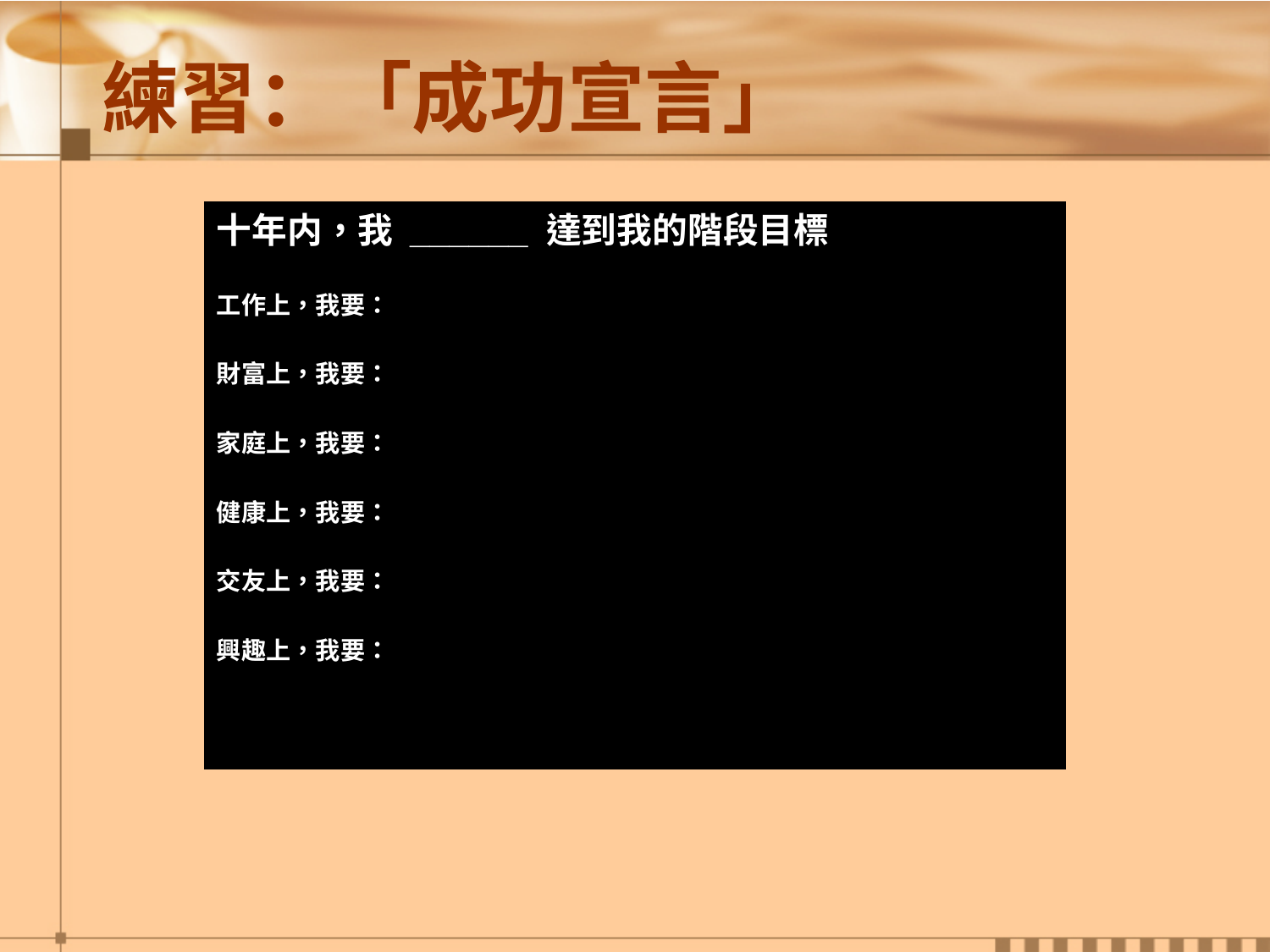

# 練習：「成功宣言」
十年内，我 ______ 達到我的階段目標

工作上，我要：

財富上，我要：

家庭上，我要：

健康上，我要：

交友上，我要：

興趣上，我要：